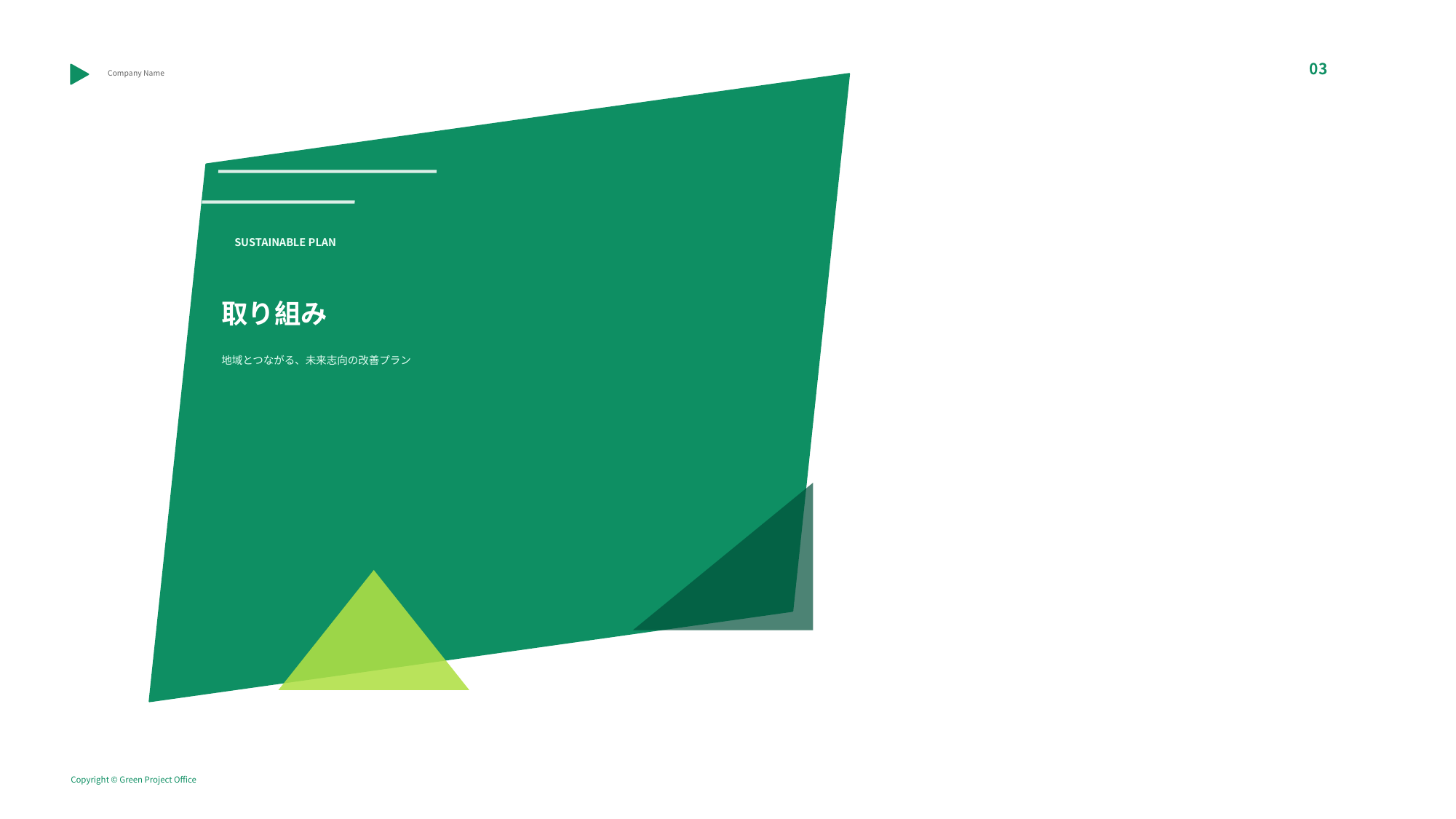

03
Company Name

SUSTAINABLE PLAN
取り組み
地域とつながる、未来志向の改善プラン

Copyright © Green Project Office